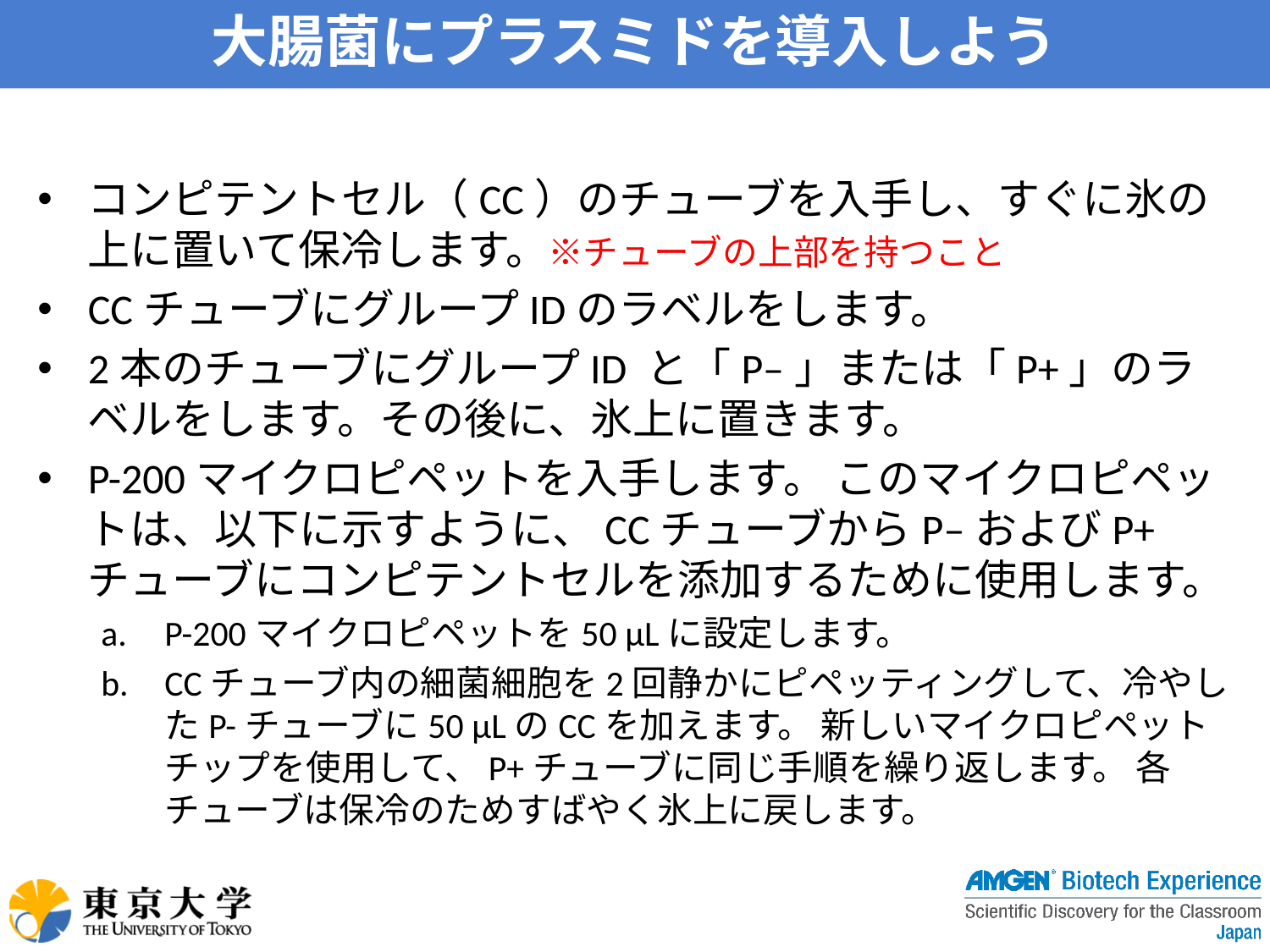

# 大腸菌にプラスミドを導入しよう
コンピテントセル（CC）のチューブを入手し、すぐに氷の上に置いて保冷します。※チューブの上部を持つこと
CCチューブにグループIDのラベルをします。
2本のチューブにグループID と「P–」または「P+」のラベルをします。その後に、氷上に置きます。
P-200マイクロピペットを入手します。 このマイクロピペットは、以下に示すように、CCチューブからP–およびP+チューブにコンピテントセルを添加するために使用します。
P-200マイクロピペットを50 μLに設定します。
CCチューブ内の細菌細胞を2回静かにピペッティングして、冷やしたP-チューブに50 μLのCCを加えます。 新しいマイクロピペットチップを使用して、P+チューブに同じ手順を繰り返します。 各チューブは保冷のためすばやく氷上に戻します。